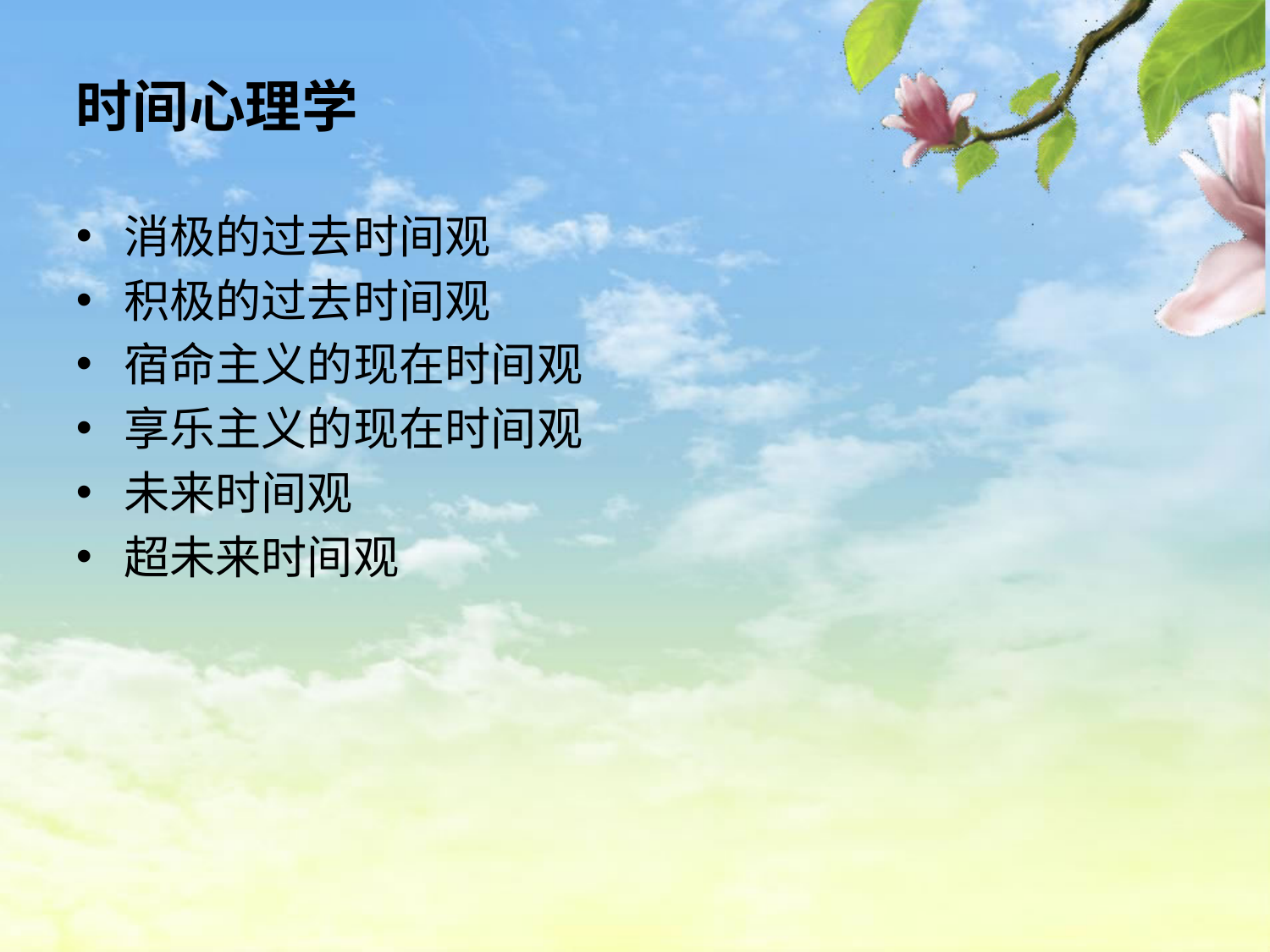

# 时间心理学
消极的过去时间观
积极的过去时间观
宿命主义的现在时间观
享乐主义的现在时间观
未来时间观
超未来时间观